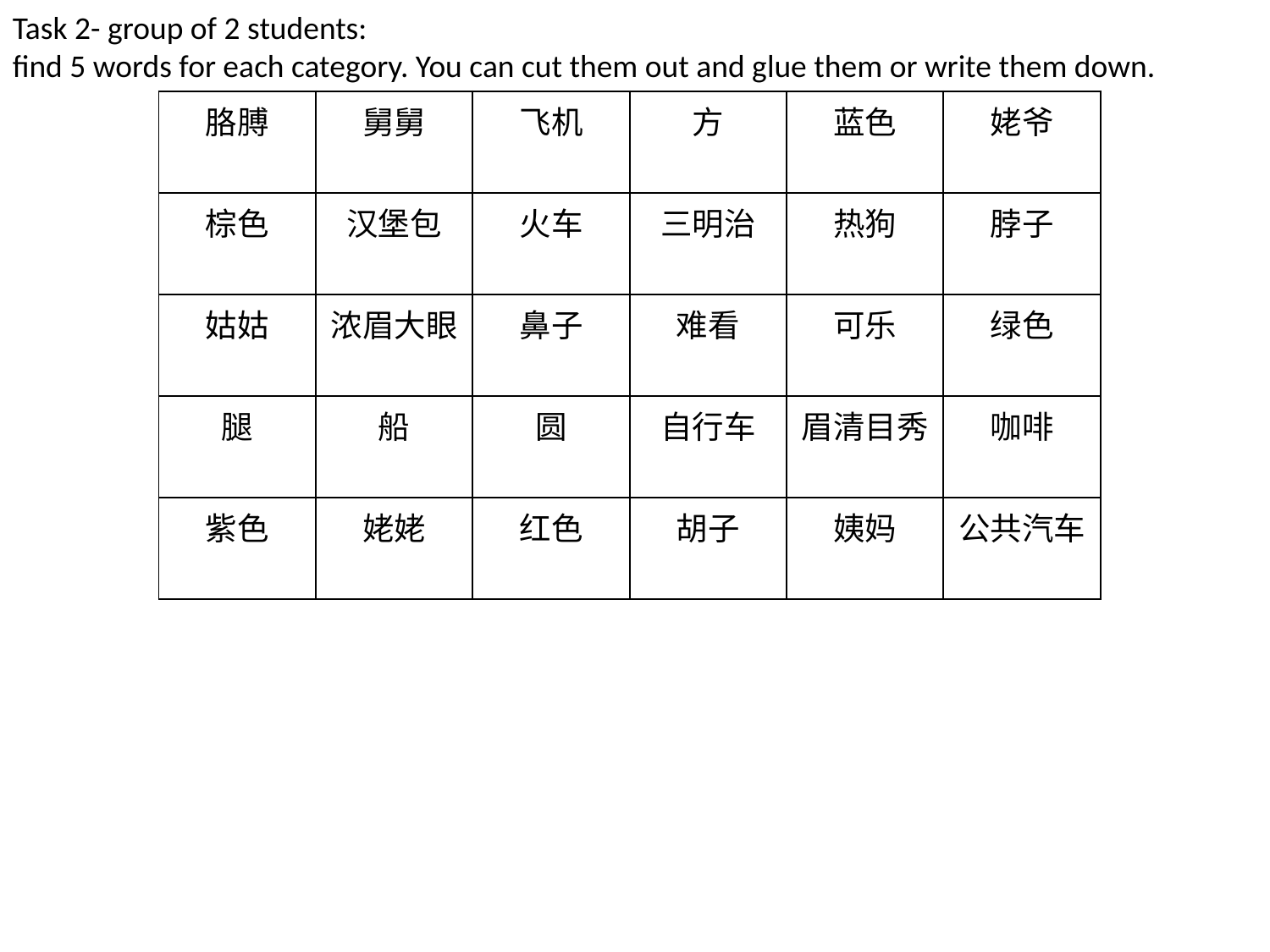

Task 2- group of 2 students:
find 5 words for each category. You can cut them out and glue them or write them down.
| 胳膊 | 舅舅 | 飞机 | 方 | 蓝色 | 姥爷 |
| --- | --- | --- | --- | --- | --- |
| 棕色 | 汉堡包 | 火车 | 三明治 | 热狗 | 脖子 |
| 姑姑 | 浓眉大眼 | 鼻子 | 难看 | 可乐 | 绿色 |
| 腿 | 船 | 圆 | 自行车 | 眉清目秀 | 咖啡 |
| 紫色 | 姥姥 | 红色 | 胡子 | 姨妈 | 公共汽车 |